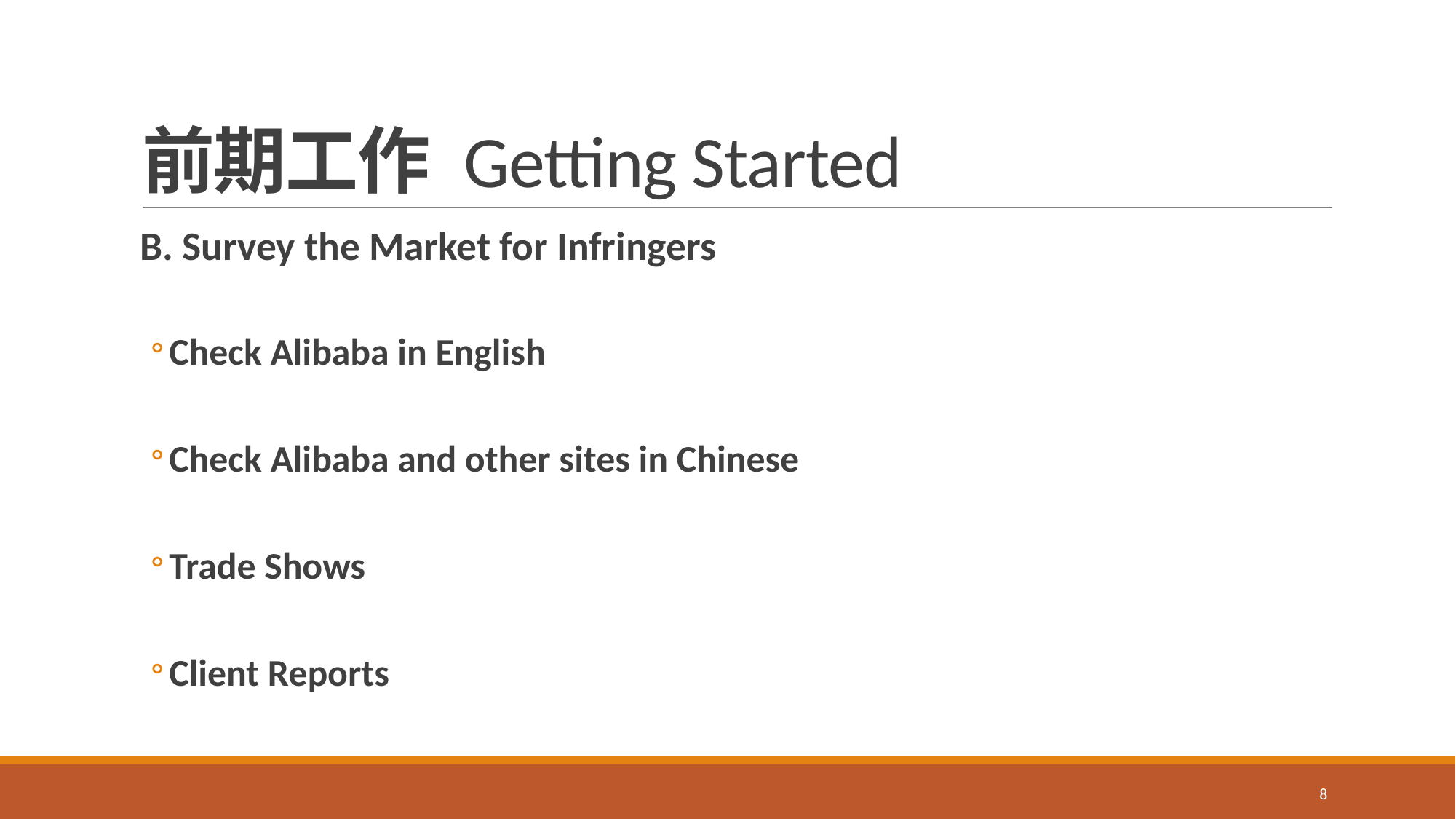

# 前期工作 Getting Started
B. Survey the Market for Infringers

Check Alibaba in English

Check Alibaba and other sites in Chinese

Trade Shows

Client Reports
8